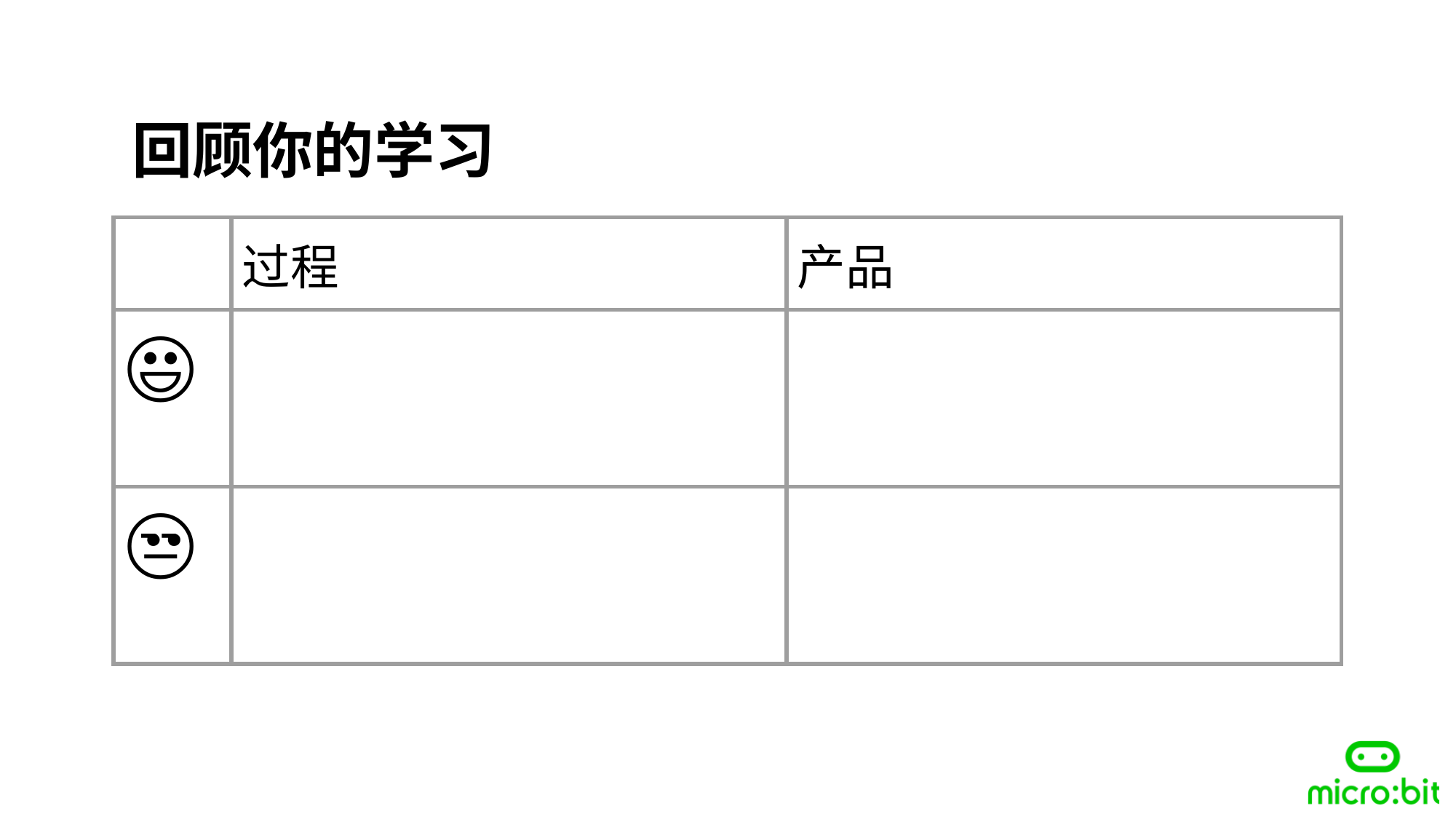

回顾你的学习

|  | 过程 | 产品 |
| --- | --- | --- |
| 😃 |  |  |
| 😒 |  |  |